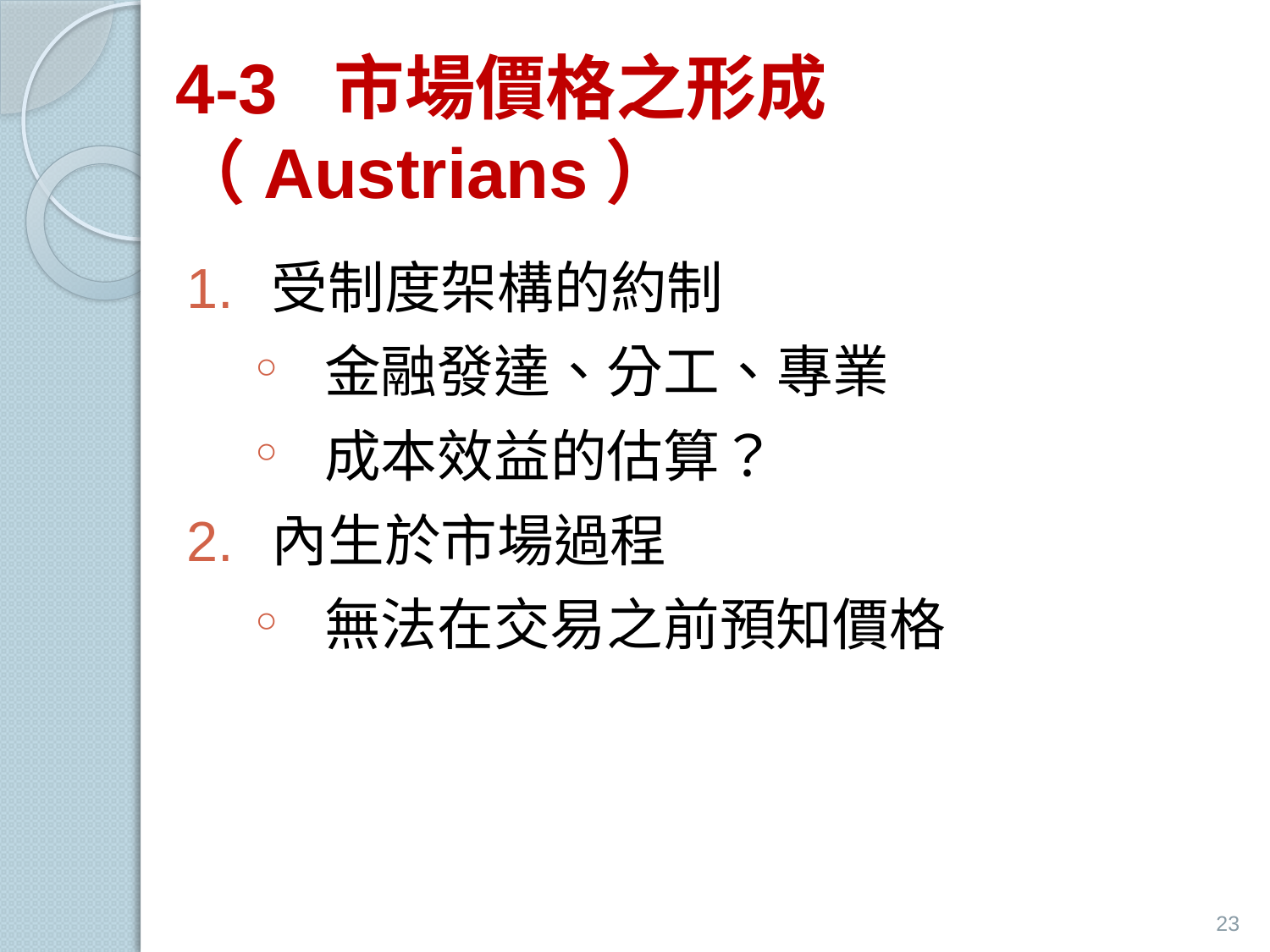

# 4-3  市場價格之形成 （Austrians）
受制度架構的約制
金融發達、分工、專業
成本效益的估算？
內生於市場過程
無法在交易之前預知價格

23